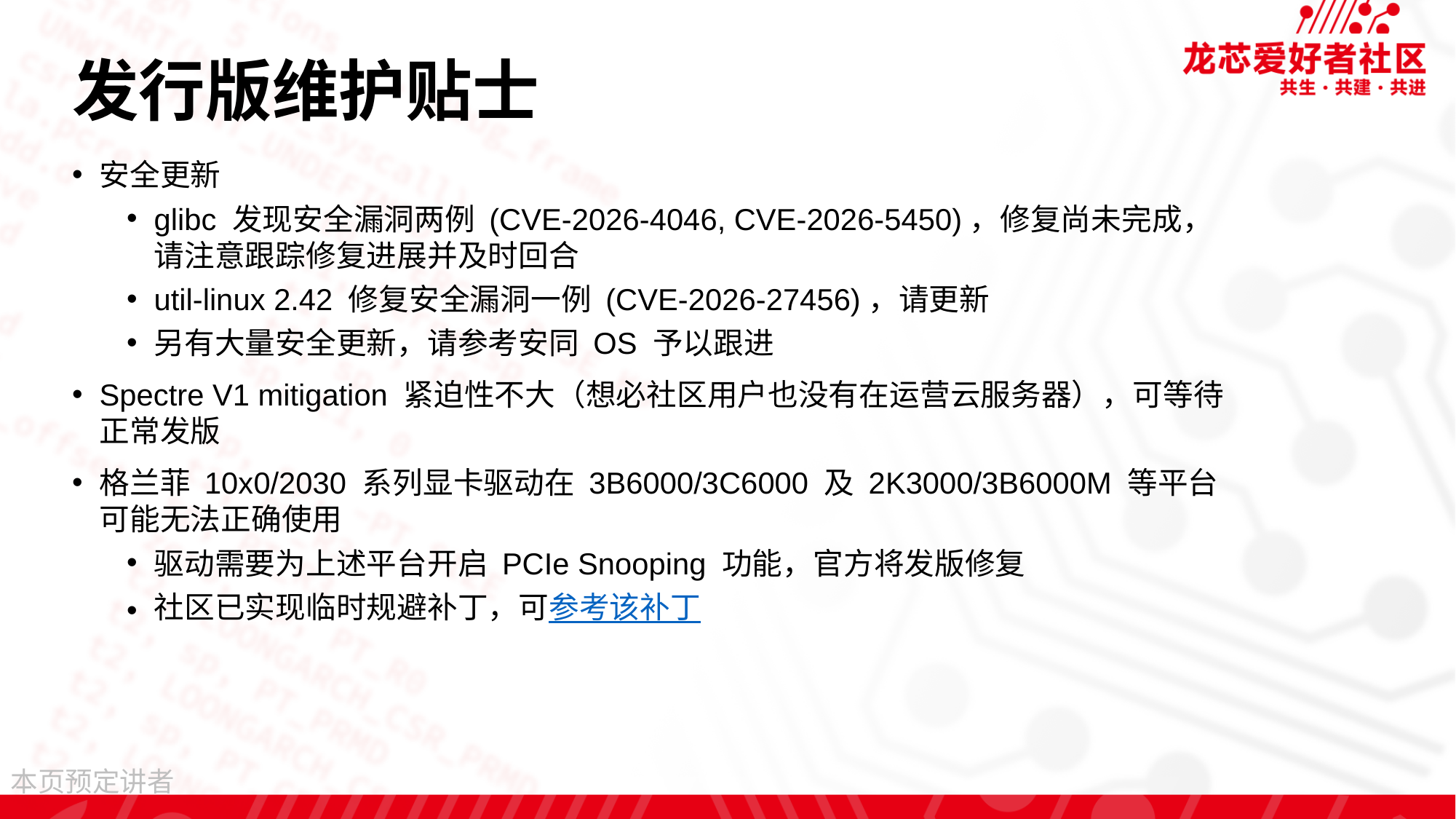

# 发行版维护贴士
安全更新
glibc 发现安全漏洞两例 (CVE-2026-4046, CVE-2026-5450)，修复尚未完成，
请注意跟踪修复进展并及时回合
util-linux 2.42 修复安全漏洞一例 (CVE-2026-27456)，请更新
另有大量安全更新，请参考安同 OS 予以跟进
Spectre V1 mitigation 紧迫性不大（想必社区用户也没有在运营云服务器），可等待正常发版
格兰菲 10x0/2030 系列显卡驱动在 3B6000/3C6000 及 2K3000/3B6000M 等平台可能无法正确使用
驱动需要为上述平台开启 PCIe Snooping 功能，官方将发版修复
社区已实现临时规避补丁，可参考该补丁